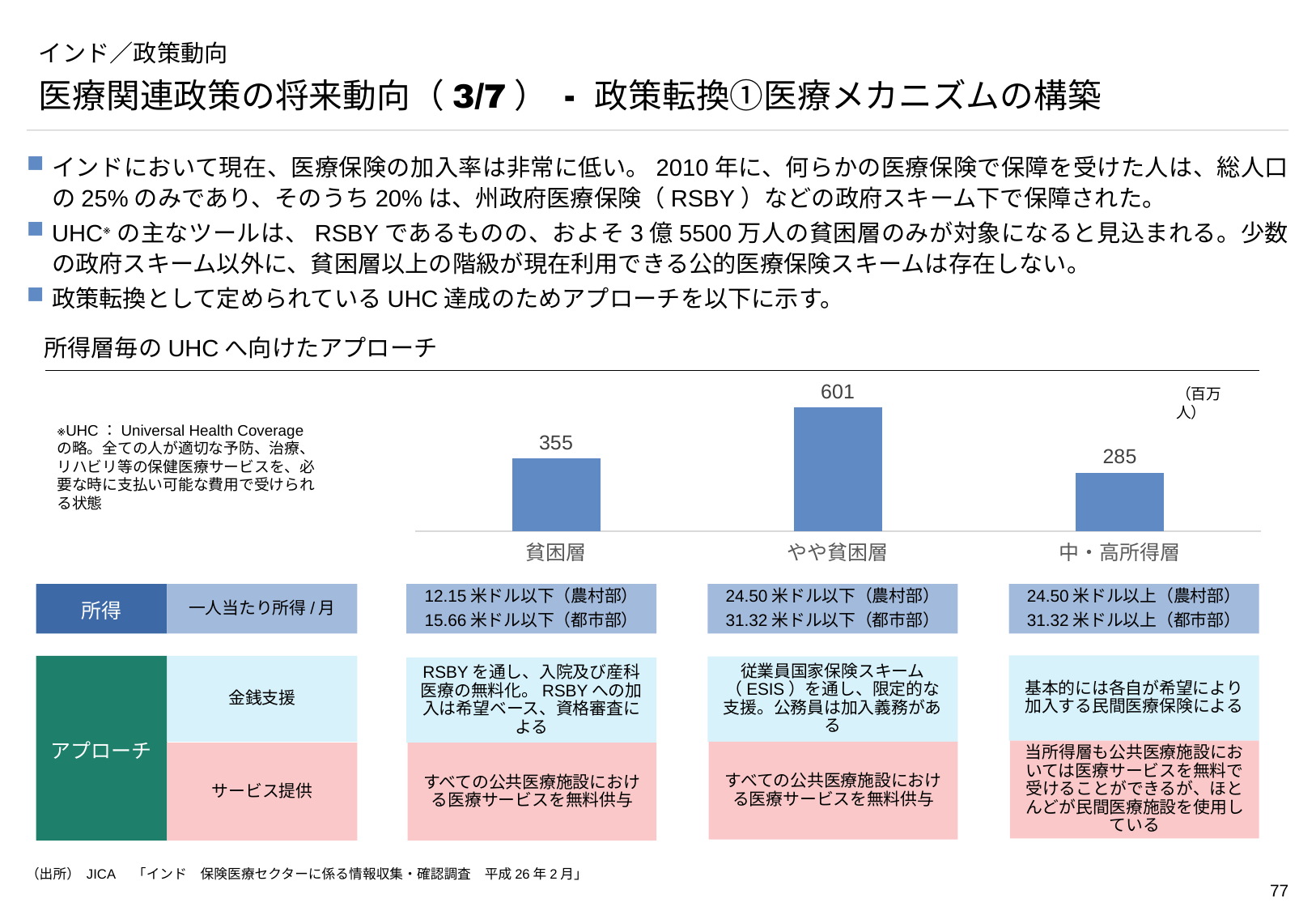

# インド／政策動向
医療関連政策の将来動向（3/7） - 政策転換①医療メカニズムの構築
インドにおいて現在、医療保険の加入率は非常に低い。2010年に、何らかの医療保険で保障を受けた人は、総人口の25%のみであり、そのうち20%は、州政府医療保険（RSBY）などの政府スキーム下で保障された。
UHC※の主なツールは、RSBYであるものの、およそ3億5500万人の貧困層のみが対象になると見込まれる。少数の政府スキーム以外に、貧困層以上の階級が現在利用できる公的医療保険スキームは存在しない。
政策転換として定められているUHC達成のためアプローチを以下に示す。
所得層毎のUHCへ向けたアプローチ

### Chart

| Category | 人口 |
|---|---|
| 貧困層 | 355.0 |
| やや貧困層 | 601.0 |
| 中・高所得層 | 285.0 |
（百万人）
※UHC：Universal Health Coverageの略。全ての人が適切な予防、治療、リハビリ等の保健医療サービスを、必要な時に支払い可能な費用で受けられる状態
所得
一人当たり所得/月
12.15米ドル以下（農村部）
15.66米ドル以下（都市部）
24.50米ドル以下（農村部）
31.32米ドル以下（都市部）
24.50米ドル以上（農村部）
31.32米ドル以上（都市部）
基本的には各自が希望により加入する民間医療保険による
アプローチ
金銭支援
従業員国家保険スキーム（ESIS）を通し、限定的な支援。公務員は加入義務がある
RSBYを通し、入院及び産科医療の無料化。RSBYへの加入は希望ベース、資格審査による
当所得層も公共医療施設においては医療サービスを無料で受けることができるが、ほとんどが民間医療施設を使用している
すべての公共医療施設における医療サービスを無料供与
サービス提供
すべての公共医療施設における医療サービスを無料供与
（出所） JICA　「インド　保険医療セクターに係る情報収集・確認調査　平成26年2月」